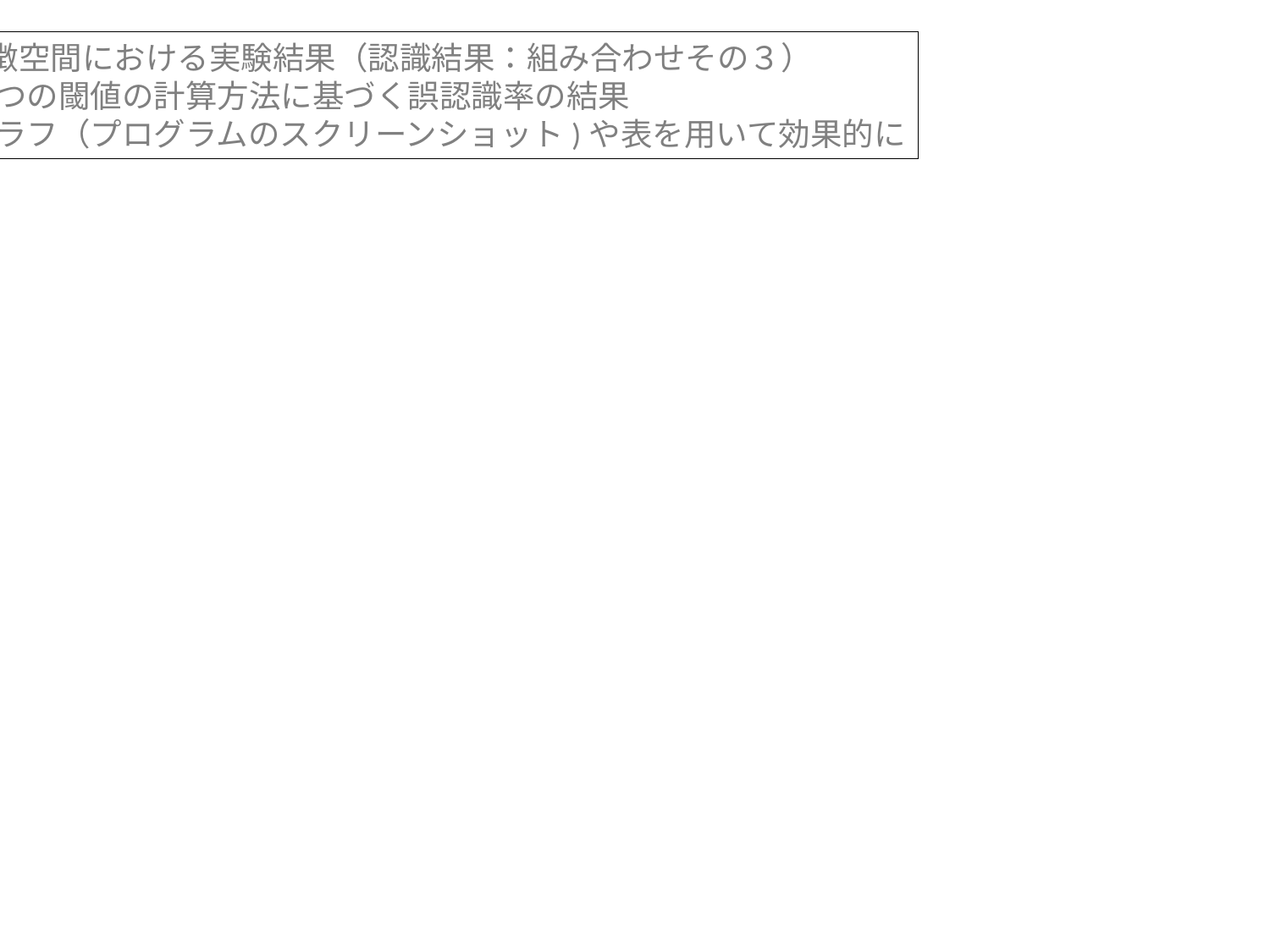

２次元特徴空間における実験結果（認識結果：組み合わせその３）
３つの閾値の計算方法に基づく誤認識率の結果
グラフ（プログラムのスクリーンショット)や表を用いて効果的に